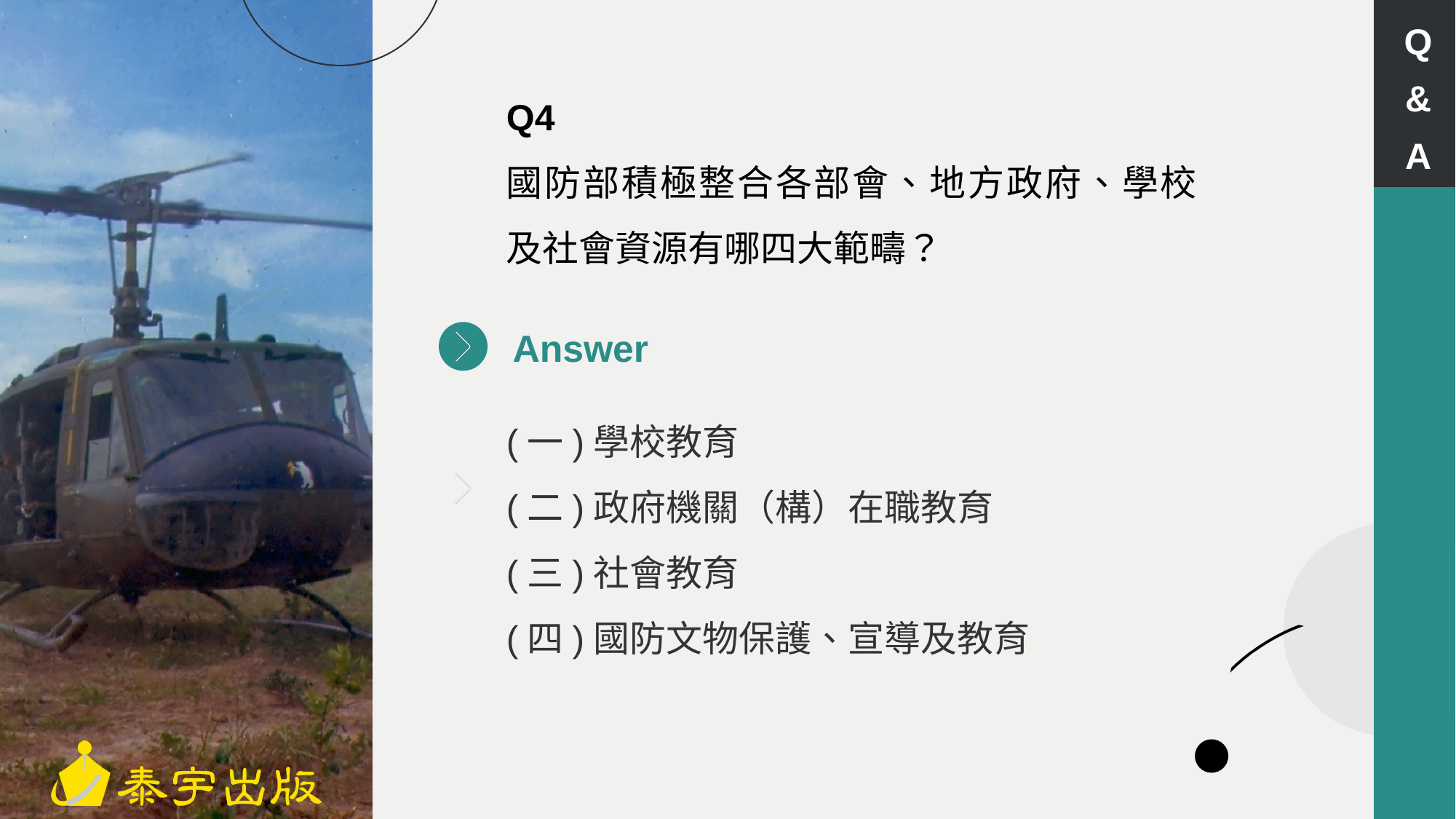

Q4
國防部積極整合各部會、地方政府、學校及社會資源有哪四大範疇？
Answer

(一)學校教育
(二)政府機關（構）在職教育
(三)社會教育
(四)國防文物保護、宣導及教育